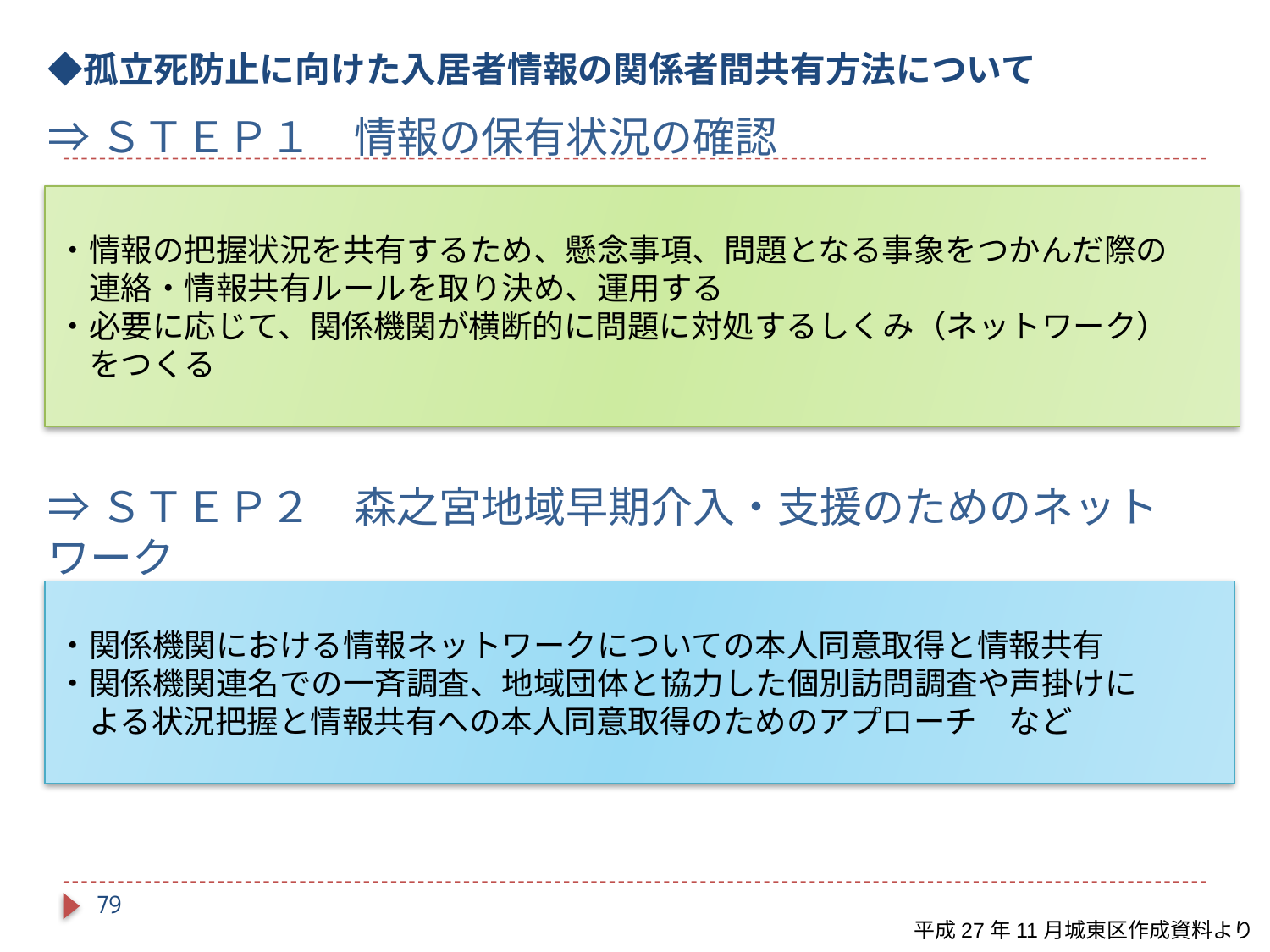

◆孤立死防止に向けた入居者情報の関係者間共有方法について
⇒ＳＴＥＰ１　情報の保有状況の確認

・情報の把握状況を共有するため、懸念事項、問題となる事象をつかんだ際の
　連絡・情報共有ルールを取り決め、運用する
・必要に応じて、関係機関が横断的に問題に対処するしくみ（ネットワーク）
　をつくる

⇒ＳＴＥＰ２　森之宮地域早期介入・支援のためのネットワーク

・関係機関における情報ネットワークについての本人同意取得と情報共有
・関係機関連名での一斉調査、地域団体と協力した個別訪問調査や声掛けに
　よる状況把握と情報共有への本人同意取得のためのアプローチ　など

79
平成27年11月城東区作成資料より